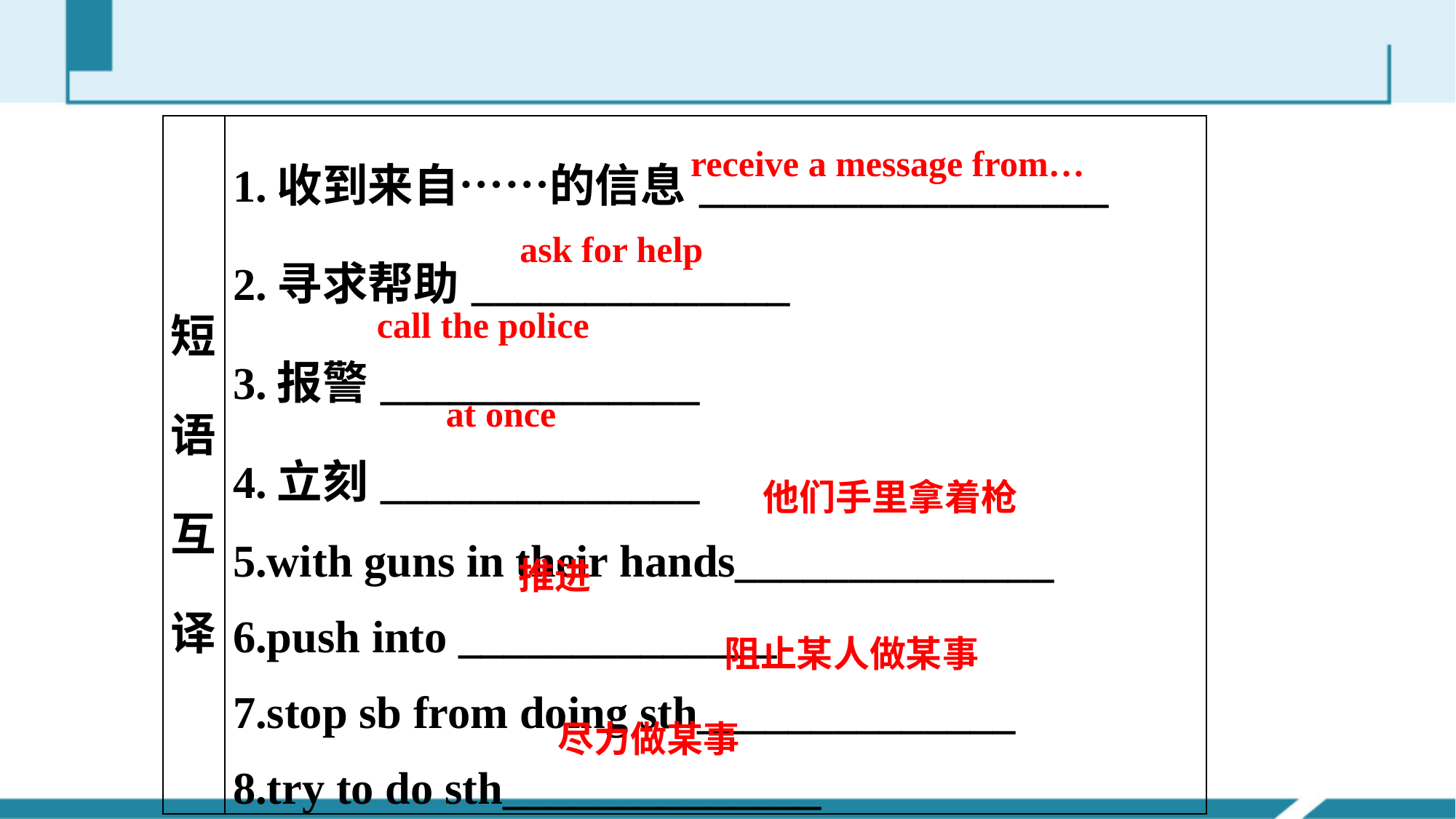

receive a message from…
| 短语互译 | 1.收到来自……的信息\_\_\_\_\_\_\_\_\_\_\_\_\_\_\_\_\_\_ 2.寻求帮助\_\_\_\_\_\_\_\_\_\_\_\_\_\_ 3.报警\_\_\_\_\_\_\_\_\_\_\_\_\_\_ 4.立刻\_\_\_\_\_\_\_\_\_\_\_\_\_\_ 5.with guns in their hands\_\_\_\_\_\_\_\_\_\_\_\_\_\_ 6.push into \_\_\_\_\_\_\_\_\_\_\_\_\_\_ 7.stop sb from doing sth\_\_\_\_\_\_\_\_\_\_\_\_\_\_ 8.try to do sth\_\_\_\_\_\_\_\_\_\_\_\_\_\_ |
| --- | --- |
ask for help
call the police
at once
他们手里拿着枪
推进
阻止某人做某事
尽力做某事